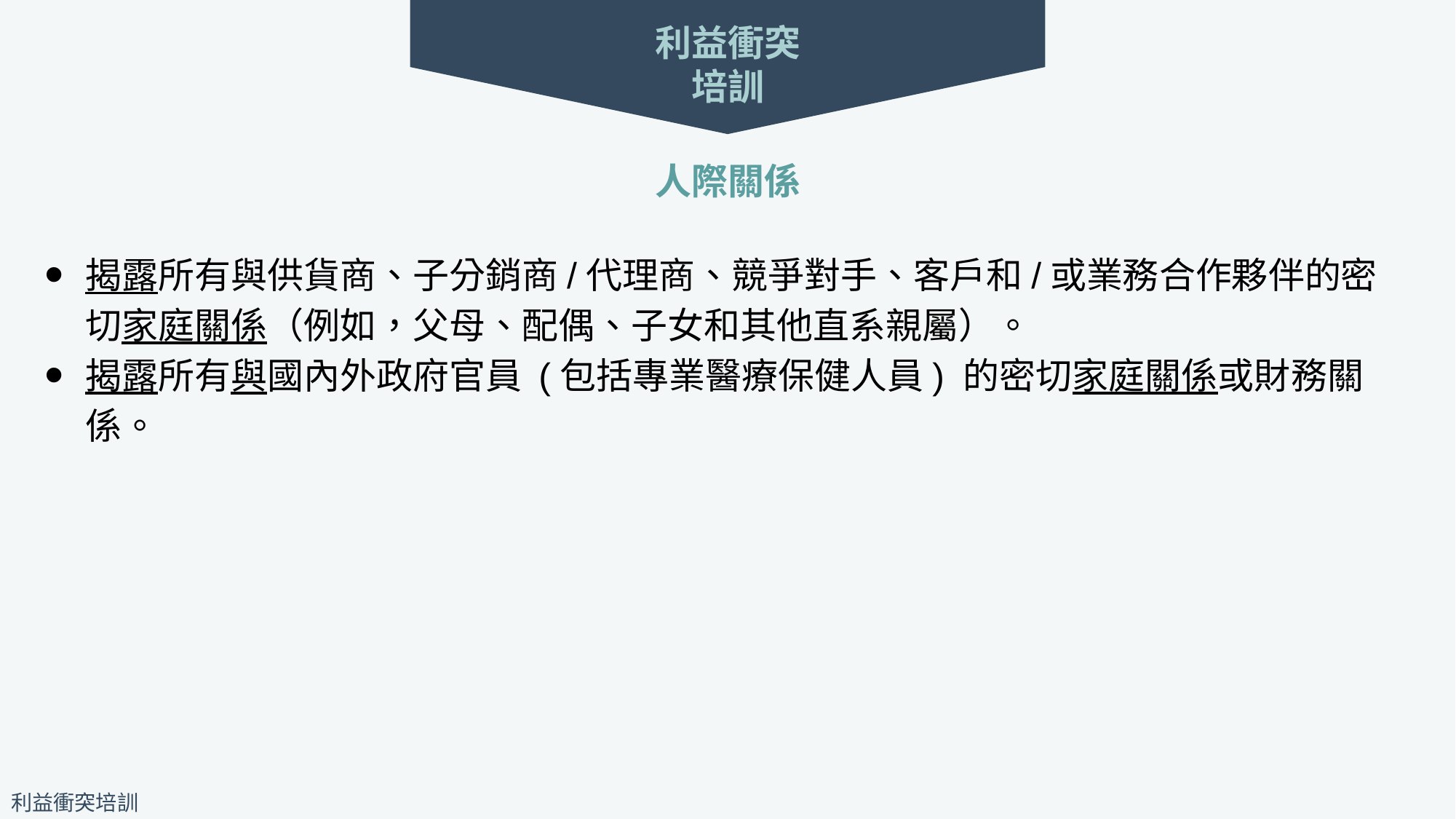

利益衝突
培訓
人際關係
揭露所有與供貨商、子分銷商/代理商、競爭對手、客戶和/或業務合作夥伴的密切家庭關係（例如，父母、配偶、子女和其他直系親屬）。
揭露所有與國內外政府官員 (包括專業醫療保健人員) 的密切家庭關係或財務關係。